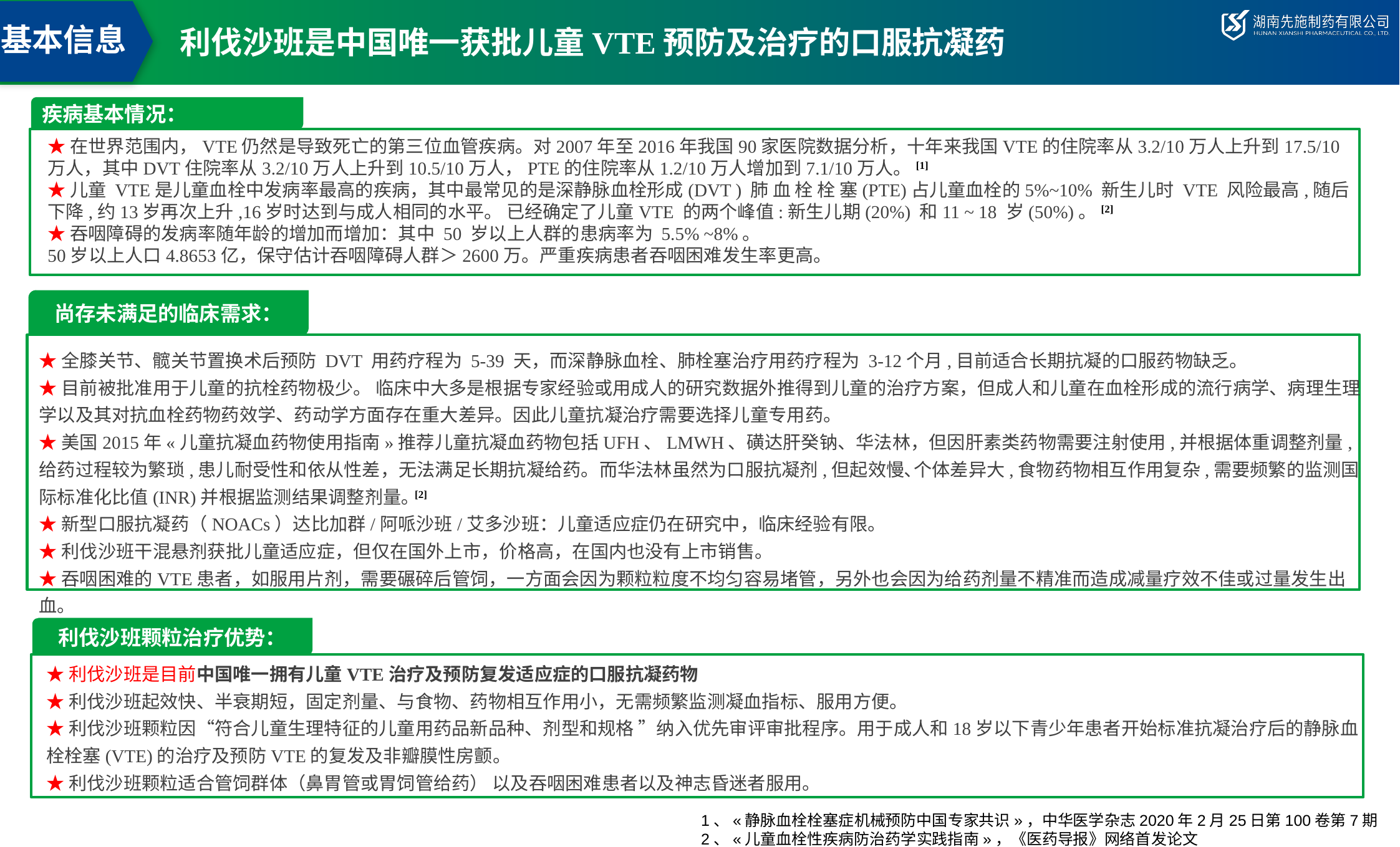

利伐沙班是中国唯一获批儿童VTE预防及治疗的口服抗凝药
基本信息
# 临床需求
疾病基本情况：

★在世界范围内，VTE仍然是导致死亡的第三位血管疾病。对2007年至2016年我国90家医院数据分析，十年来我国VTE的住院率从3.2/10万人上升到17.5/10万人，其中DVT住院率从3.2/10万人上升到10.5/10万人，PTE的住院率从1.2/10万人增加到7.1/10万人。[1]
★儿童 VTE是儿童血栓中发病率最高的疾病，其中最常见的是深静脉血栓形成(DVT ) 肺 血 栓 栓 塞(PTE)占儿童血栓的5%~10% 新生儿时 VTE 风险最高,随后下降,约13岁再次上升,16岁时达到与成人相同的水平。 已经确定了儿童VTE 的两个峰值:新生儿期(20%) 和11 ~ 18 岁(50%)。[2]
★吞咽障碍的发病率随年龄的增加而增加：其中 50 岁以上人群的患病率为 5.5% ~8%。
50岁以上人口4.8653亿，保守估计吞咽障碍人群＞2600万。严重疾病患者吞咽困难发生率更高。
尚存未满足的临床需求：

★全膝关节、髋关节置换术后预防 DVT 用药疗程为 5-39 天，而深静脉血栓、肺栓塞治疗用药疗程为 3-12个月,目前适合长期抗凝的口服药物缺乏。
★目前被批准用于儿童的抗栓药物极少。 临床中大多是根据专家经验或用成人的研究数据外推得到儿童的治疗方案，但成人和儿童在血栓形成的流行病学、病理生理学以及其对抗血栓药物药效学、药动学方面存在重大差异。因此儿童抗凝治疗需要选择儿童专用药。
★美国2015年«儿童抗凝血药物使用指南»推荐儿童抗凝血药物包括UFH、LMWH、磺达肝癸钠、华法林，但因肝素类药物需要注射使用,并根据体重调整剂量,给药过程较为繁琐,患儿耐受性和依从性差，无法满足长期抗凝给药。而华法林虽然为口服抗凝剂,但起效慢､个体差异大,食物药物相互作用复杂,需要频繁的监测国际标准化比值(INR)并根据监测结果调整剂量｡[2]
★新型口服抗凝药（NOACs）达比加群/阿哌沙班/艾多沙班‌：儿童适应症仍在研究中，临床经验有限‌。
★利伐沙班干混悬剂获批儿童适应症，但仅在国外上市，价格高，在国内也没有上市销售。
★吞咽困难的VTE患者，如服用片剂，需要碾碎后管饲，一方面会因为颗粒粒度不均匀容易堵管，另外也会因为给药剂量不精准而造成减量疗效不佳或过量发生出血。

利伐沙班颗粒治疗优势：

★利伐沙班是目前中国唯一拥有儿童VTE治疗及预防复发适应症的口服抗凝药物
★利伐沙班起效快、半衰期短，固定剂量、与食物、药物相互作用小，无需频繁监测凝血指标、服用方便。
★利伐沙班颗粒因“符合儿童生理特征的儿童用药品新品种、剂型和规格 ”纳入优先审评审批程序。用于成人和18岁以下青少年患者开始标准抗凝治疗后的静脉血栓栓塞(VTE)的治疗及预防VTE的复发及非瓣膜性房颤。
★利伐沙班颗粒适合管饲群体（鼻胃管或胃饲管给药） 以及吞咽困难患者以及神志昏迷者服用。
1、«静脉血栓栓塞症机械预防中国专家共识»，中华医学杂志2020年2月25日第100卷第7期
2、«儿童血栓性疾病防治药学实践指南»，《医药导报》网络首发论文